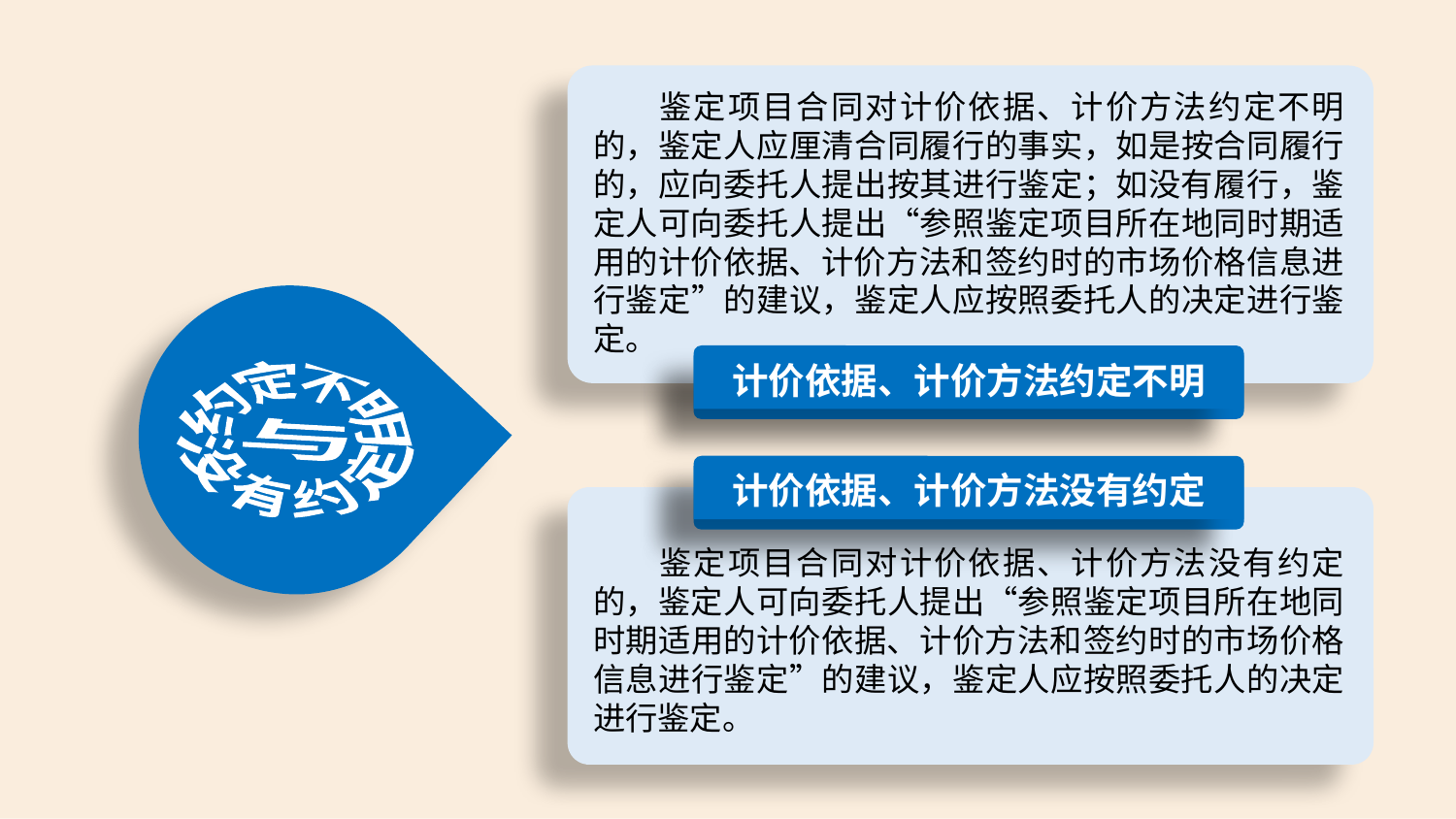

鉴定项目合同对计价依据、计价方法约定不明的，鉴定人应厘清合同履行的事实，如是按合同履行的，应向委托人提出按其进行鉴定；如没有履行，鉴定人可向委托人提出“参照鉴定项目所在地同时期适用的计价依据、计价方法和签约时的市场价格信息进行鉴定”的建议，鉴定人应按照委托人的决定进行鉴定。

 约定不明
与
  没有约定

计价依据、计价方法约定不明

计价依据、计价方法没有约定

      鉴定项目合同对计价依据、计价方法没有约定的，鉴定人可向委托人提出“参照鉴定项目所在地同时期适用的计价依据、计价方法和签约时的市场价格信息进行鉴定”的建议，鉴定人应按照委托人的决定进行鉴定。